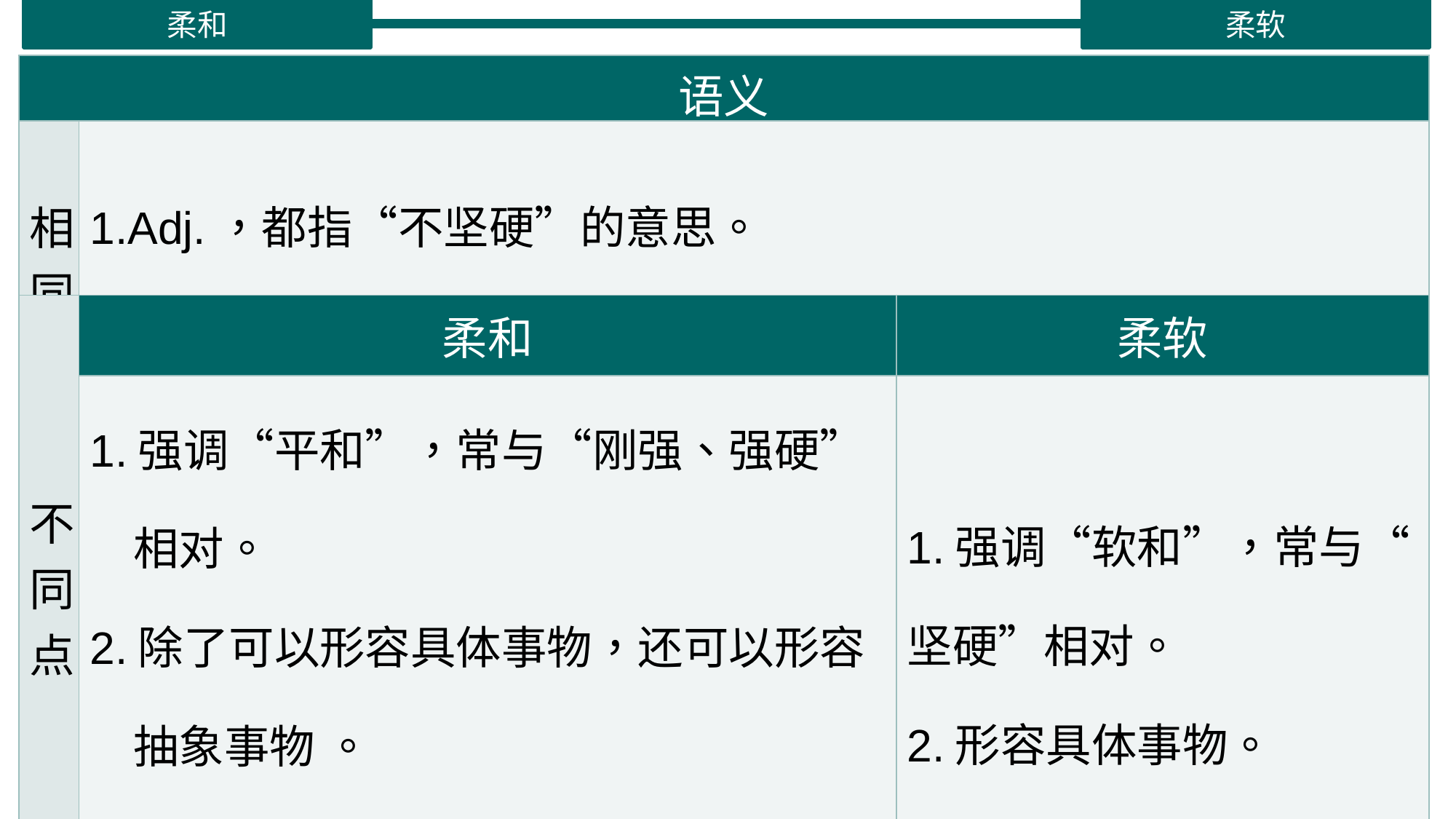

柔和
柔软
| 语义 |  |  |
| --- | --- | --- |
| 相同 | 1.Adj.，都指“不坚硬”的意思。 |  |
| 不同点 | 柔和 | 柔软 |
|  | 1.强调“平和”，常与“刚强、强硬” 相对。 2.除了可以形容具体事物，还可以形容 抽象事物 。 3. 还可以形容神色、眼光、眼神、性格、 文笔、风格等搭配。 | 1.强调“软和”，常与“坚硬”相对。 2.形容具体事物。 |